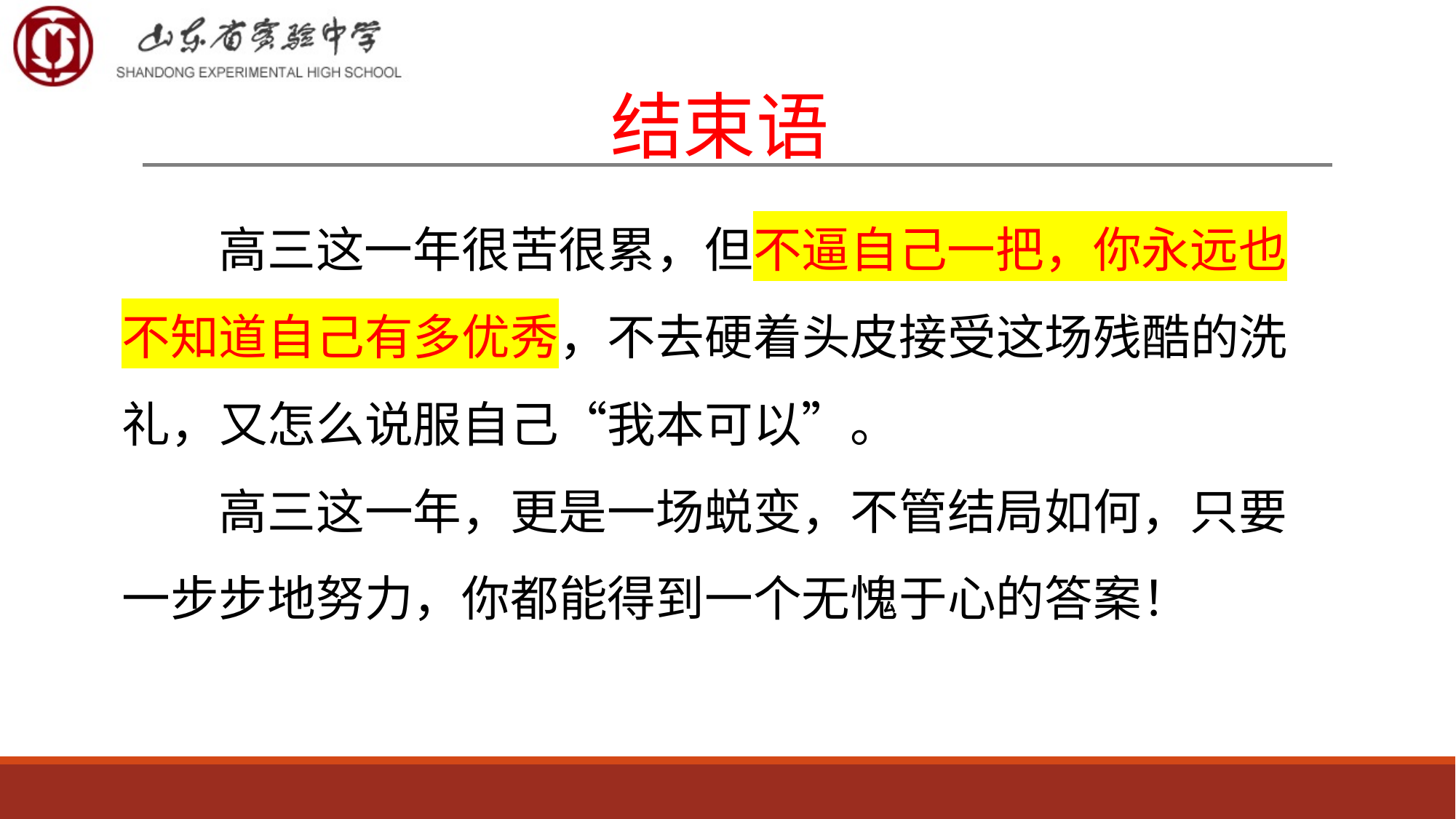

结束语
高三这一年很苦很累，但不逼自己一把，你永远也不知道自己有多优秀，不去硬着头皮接受这场残酷的洗礼，又怎么说服自己“我本可以”。
高三这一年，更是一场蜕变，不管结局如何，只要一步步地努力，你都能得到一个无愧于心的答案！